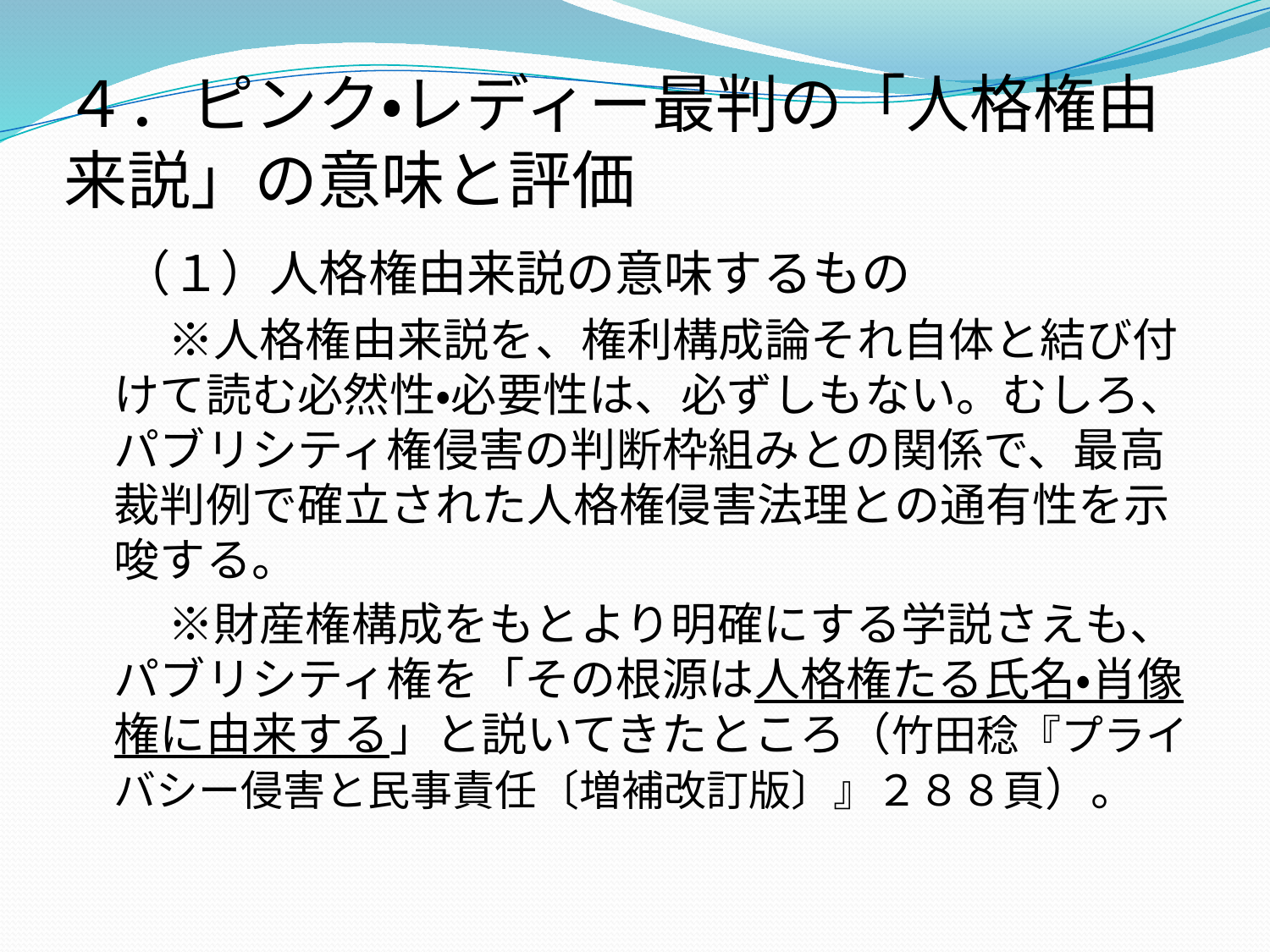

# ４．ピンク・レディー最判の「人格権由来説」の意味と評価
　（１）人格権由来説の意味するもの
　　※人格権由来説を、権利構成論それ自体と結び付けて読む必然性・必要性は、必ずしもない。むしろ、パブリシティ権侵害の判断枠組みとの関係で、最高裁判例で確立された人格権侵害法理との通有性を示唆する。
　　※財産権構成をもとより明確にする学説さえも、パブリシティ権を「その根源は人格権たる氏名・肖像権に由来する」と説いてきたところ（竹田稔『プライバシー侵害と民事責任〔増補改訂版〕』２８８頁）。